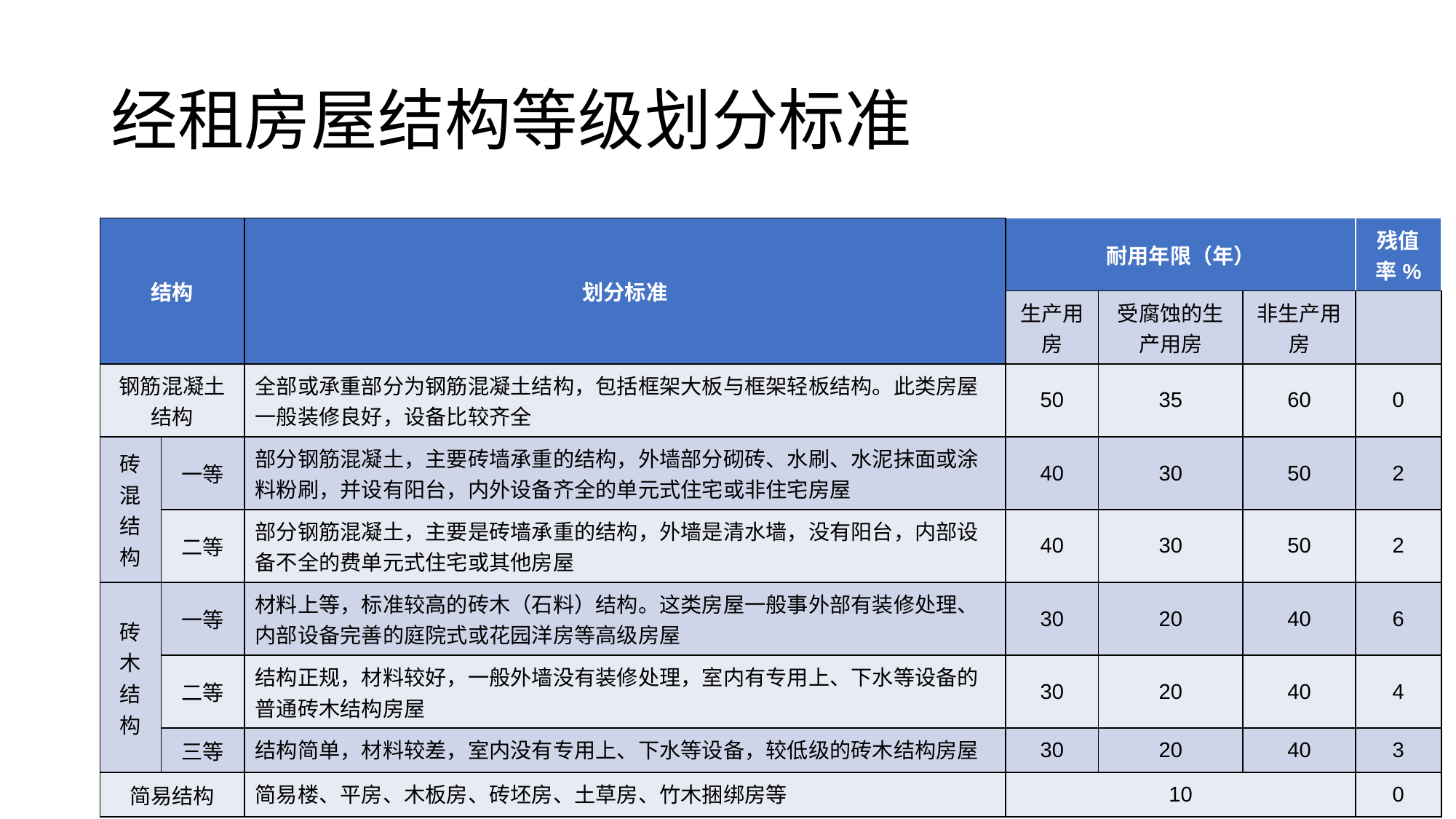

# 经租房屋结构等级划分标准
| 结构 |  | 划分标准 | 耐用年限（年） |  |  | 残值率% |
| --- | --- | --- | --- | --- | --- | --- |
|  |  |  | 生产用房 | 受腐蚀的生产用房 | 非生产用房 |  |
| 钢筋混凝土结构 |  | 全部或承重部分为钢筋混凝土结构，包括框架大板与框架轻板结构。此类房屋一般装修良好，设备比较齐全 | 50 | 35 | 60 | 0 |
| 砖混结构 | 一等 | 部分钢筋混凝土，主要砖墙承重的结构，外墙部分砌砖、水刷、水泥抹面或涂料粉刷，并设有阳台，内外设备齐全的单元式住宅或非住宅房屋 | 40 | 30 | 50 | 2 |
|  | 二等 | 部分钢筋混凝土，主要是砖墙承重的结构，外墙是清水墙，没有阳台，内部设备不全的费单元式住宅或其他房屋 | 40 | 30 | 50 | 2 |
| 砖木结构 | 一等 | 材料上等，标准较高的砖木（石料）结构。这类房屋一般事外部有装修处理、内部设备完善的庭院式或花园洋房等高级房屋 | 30 | 20 | 40 | 6 |
|  | 二等 | 结构正规，材料较好，一般外墙没有装修处理，室内有专用上、下水等设备的普通砖木结构房屋 | 30 | 20 | 40 | 4 |
|  | 三等 | 结构简单，材料较差，室内没有专用上、下水等设备，较低级的砖木结构房屋 | 30 | 20 | 40 | 3 |
| 简易结构 |  | 简易楼、平房、木板房、砖坯房、土草房、竹木捆绑房等 | 10 | 20 | 40 | 0 |